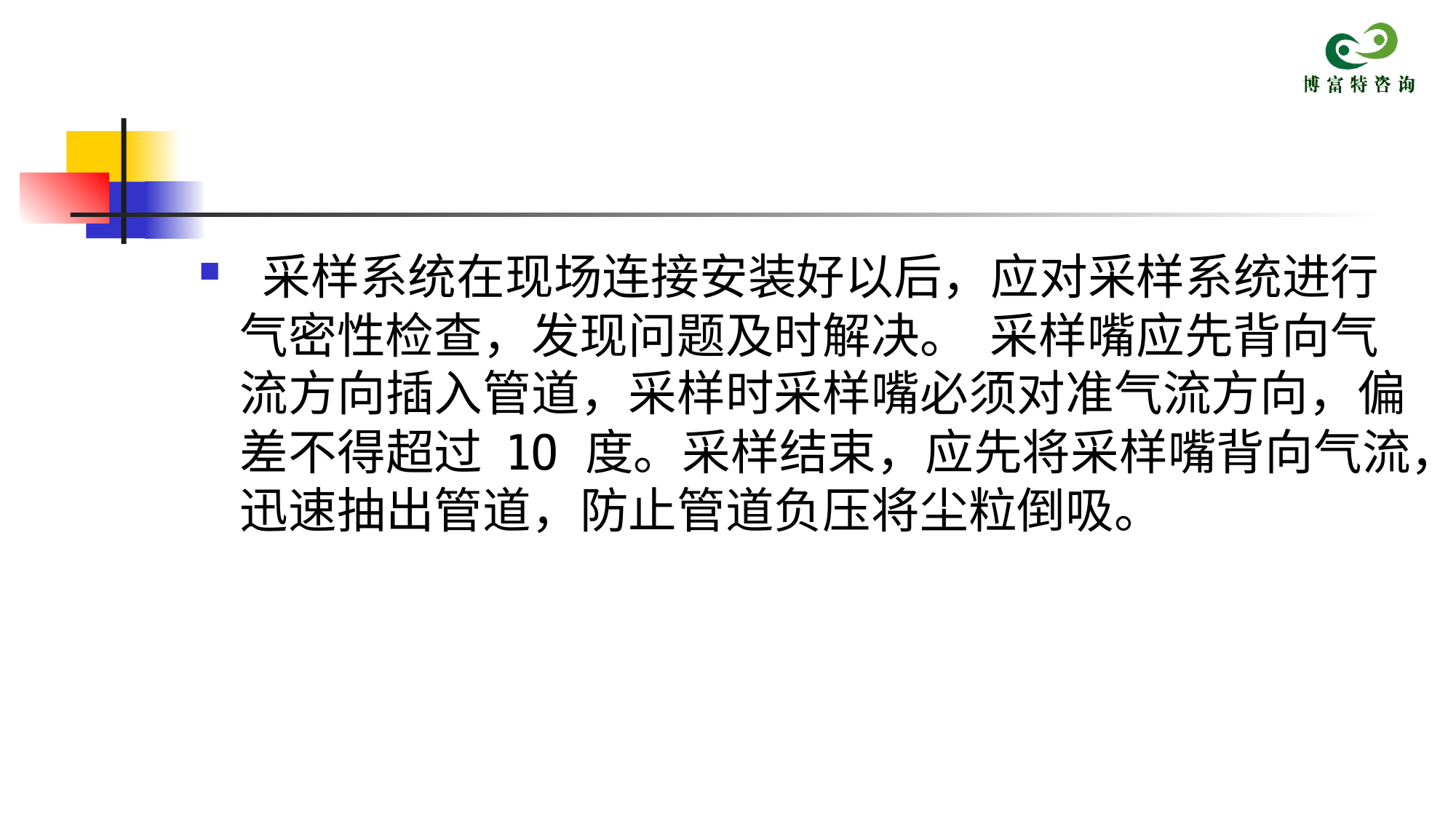

采样系统在现场连接安装好以后，应对采样系统进行气密性检查，发现问题及时解决。  采样嘴应先背向气流方向插入管道，采样时采样嘴必须对准气流方向，偏差不得超过 10 度。采样结束，应先将采样嘴背向气流，迅速抽出管道，防止管道负压将尘粒倒吸。